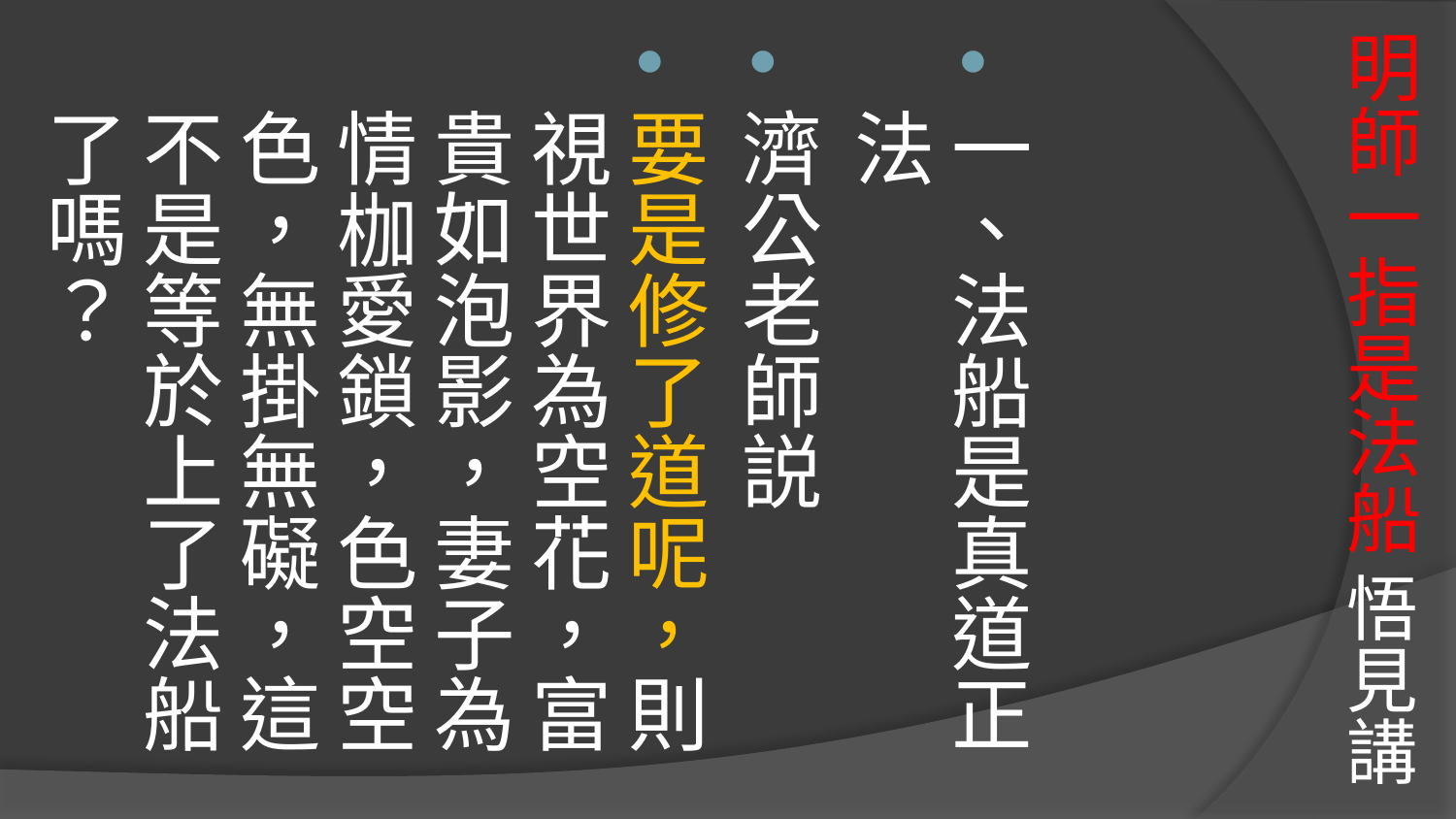

# 明師一指是法船 悟見講
一、法船是真道正法
濟公老師説
要是修了道呢，則視世界為空花，富貴如泡影，妻子為情枷愛鎖，色空空色，無掛無礙，這不是等於上了法船了嗎？